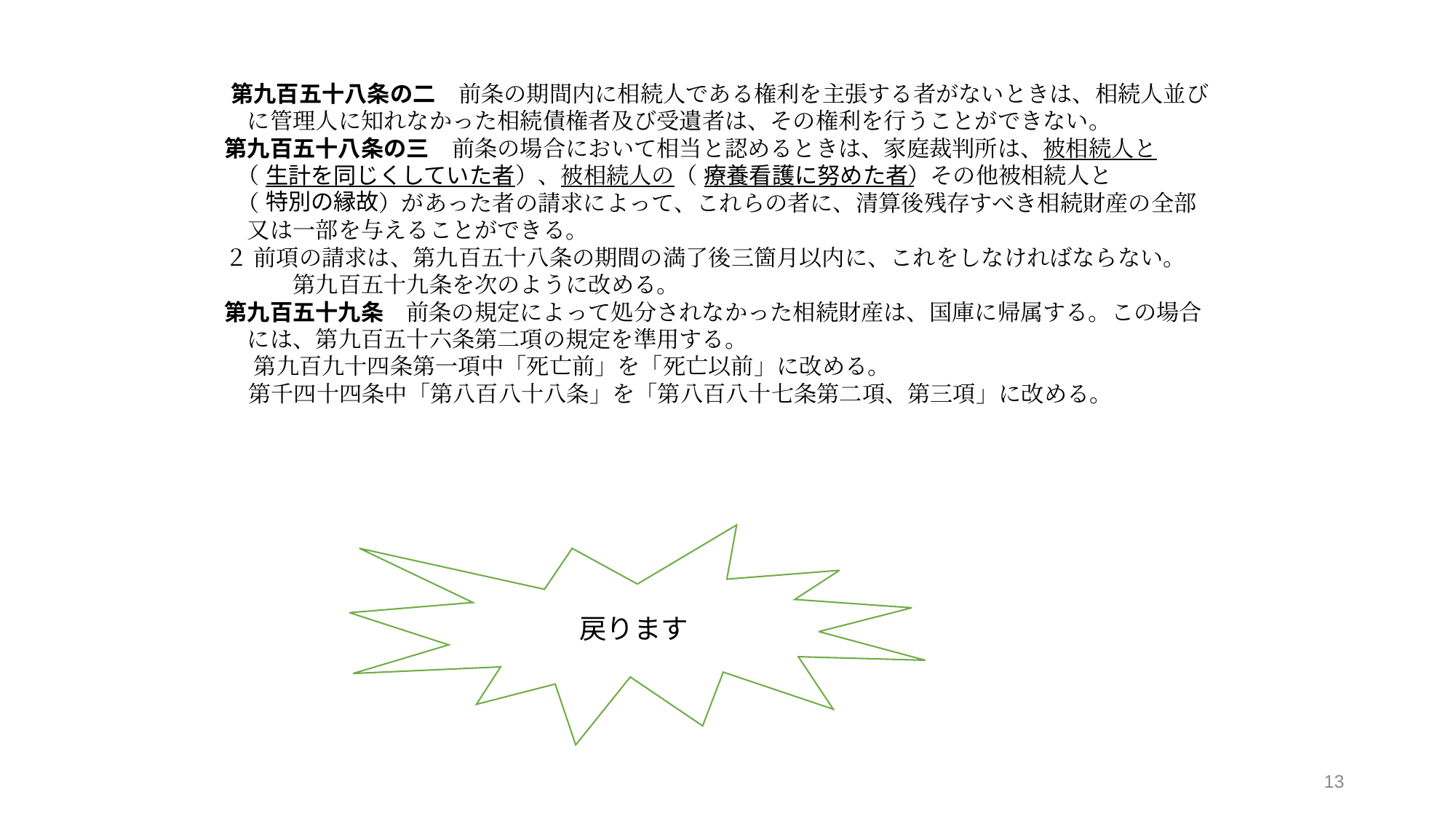

第九百五十八条の二　前条の期間内に相続人である権利を主張する者がないときは、相続人並びに管理人に知れなかった相続債権者及び受遺者は、その権利を行うことができない。
 第九百五十八条の三　前条の場合において相当と認めるときは、家庭裁判所は、被相続人と
　（　　　　　　　 　　　　）、被相続人の（　　　　 　　　　　）その他被相続人と
　（　　 　　　）があった者の請求によって、これらの者に、清算後残存すべき相続財産の全部又は一部を与えることができる。
 ２ 前項の請求は、第九百五十八条の期間の満了後三箇月以内に、これをしなければならない。　　　第九百五十九条を次のように改める。
 第九百五十九条　前条の規定によって処分されなかった相続財産は、国庫に帰属する。この場合には、第九百五十六条第二項の規定を準用する。
  　第九百九十四条第一項中「死亡前」を「死亡以前」に改める。
　  第千四十四条中「第八百八十八条」を「第八百八十七条第二項、第三項」に改める。

療養看護に努めた者
生計を同じくしていた者
特別の縁故
戻ります
13